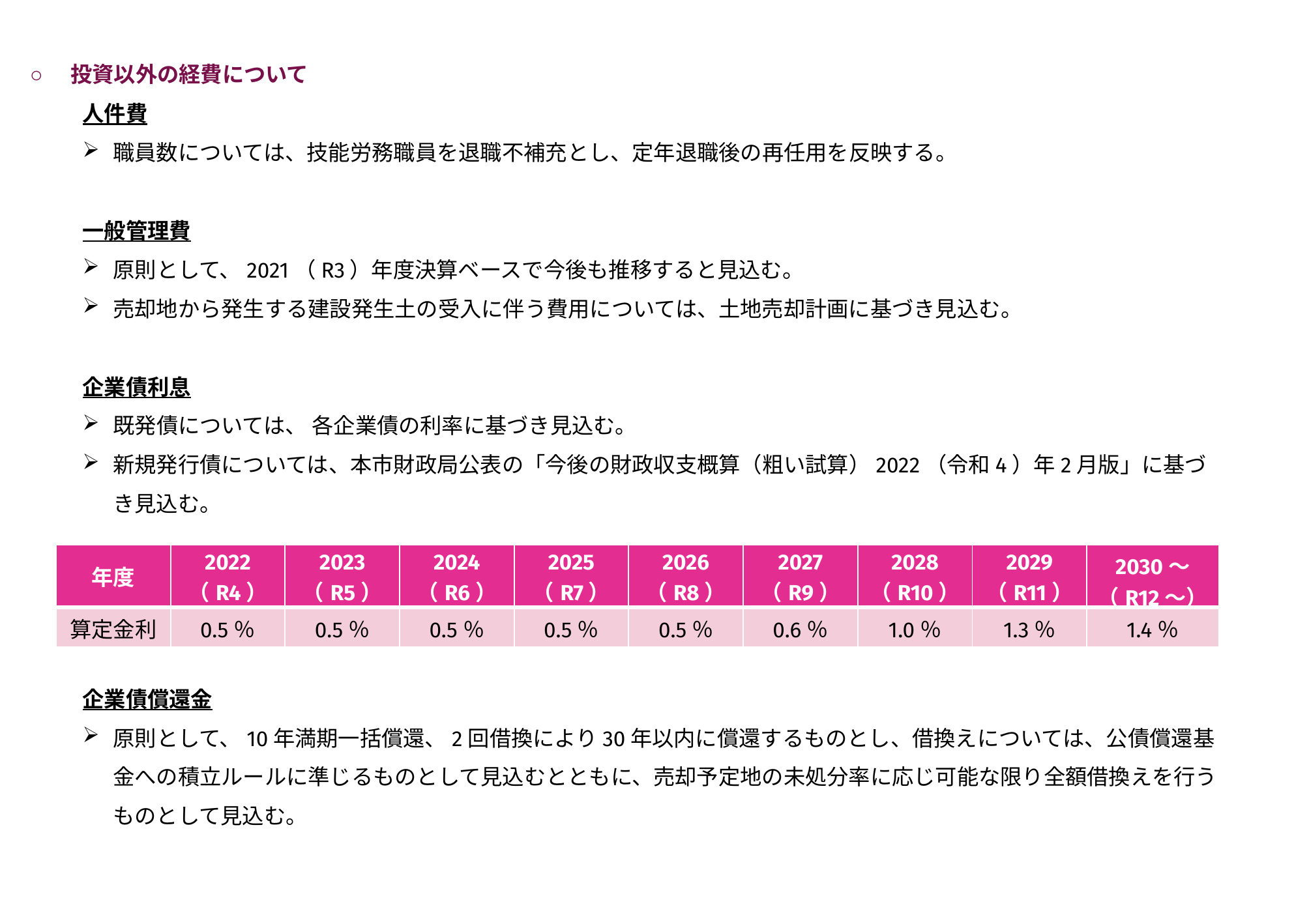

投資以外の経費について
人件費
職員数については、技能労務職員を退職不補充とし、定年退職後の再任用を反映する。

一般管理費
原則として、2021（R3）年度決算ベースで今後も推移すると見込む。
売却地から発生する建設発生土の受入に伴う費用については、土地売却計画に基づき見込む。

企業債利息
既発債については、 各企業債の利率に基づき見込む。
新規発行債については、本市財政局公表の「今後の財政収支概算（粗い試算）2022（令和4）年2月版」に基づき見込む。

企業債償還金
原則として、10年満期一括償還、2回借換により30年以内に償還するものとし、借換えについては、公債償還基金への積立ルールに準じるものとして見込むとともに、売却予定地の未処分率に応じ可能な限り全額借換えを行うものとして見込む。
| 年度 | 2022 （R4） | 2023 （R5） | 2024 （R6） | 2025 （R7） | 2026 （R8） | 2027 （R9） | 2028 （R10） | 2029 （R11） | 2030～ （R12～） |
| --- | --- | --- | --- | --- | --- | --- | --- | --- | --- |
| 算定金利 | 0.5％ | 0.5％ | 0.5％ | 0.5％ | 0.5％ | 0.6％ | 1.0％ | 1.3％ | 1.4％ |
27